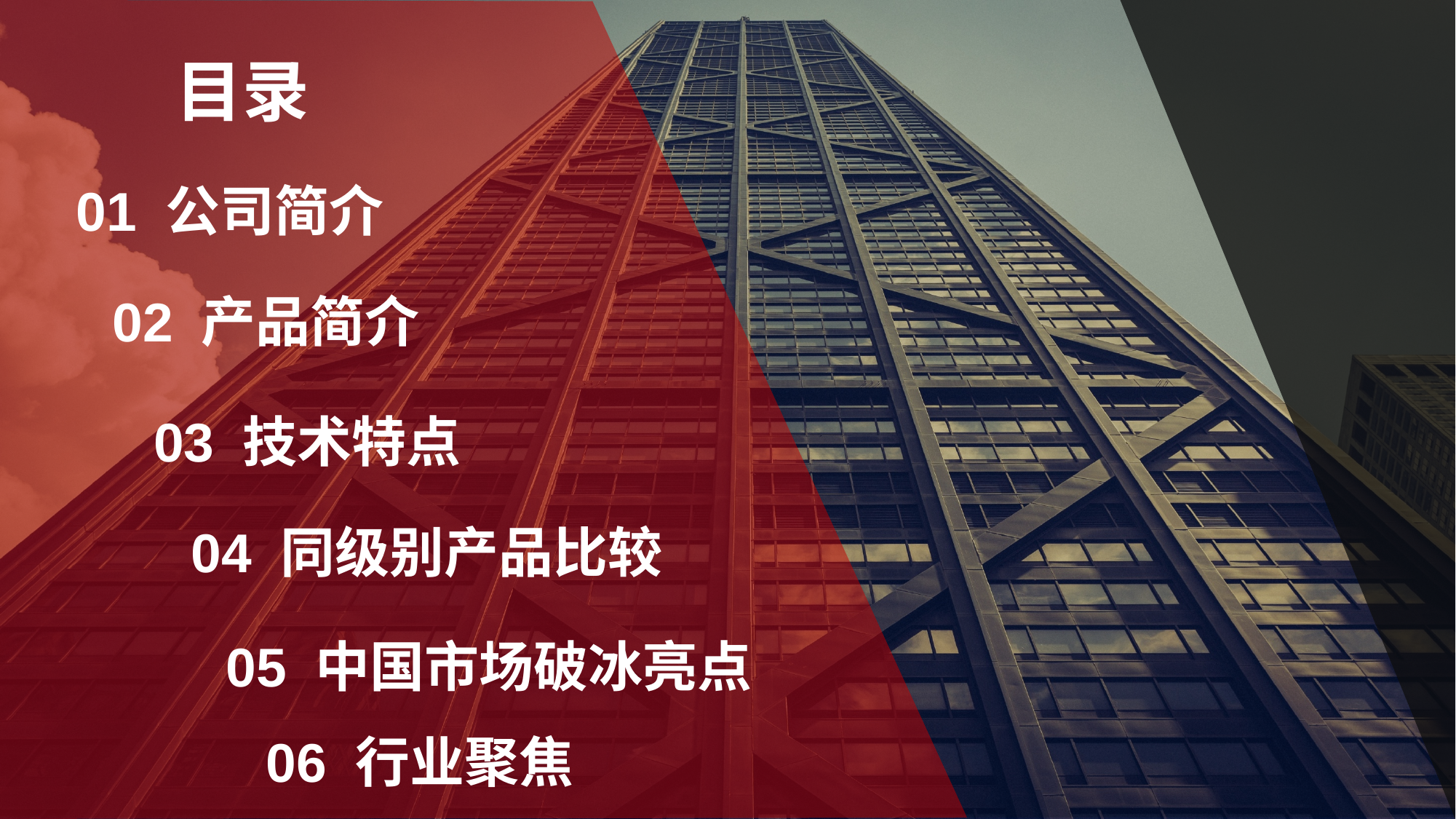

目录
01 公司简介
02 产品简介

03 技术特点
04 同级别产品比较
05 中国市场破冰亮点
06 行业聚焦